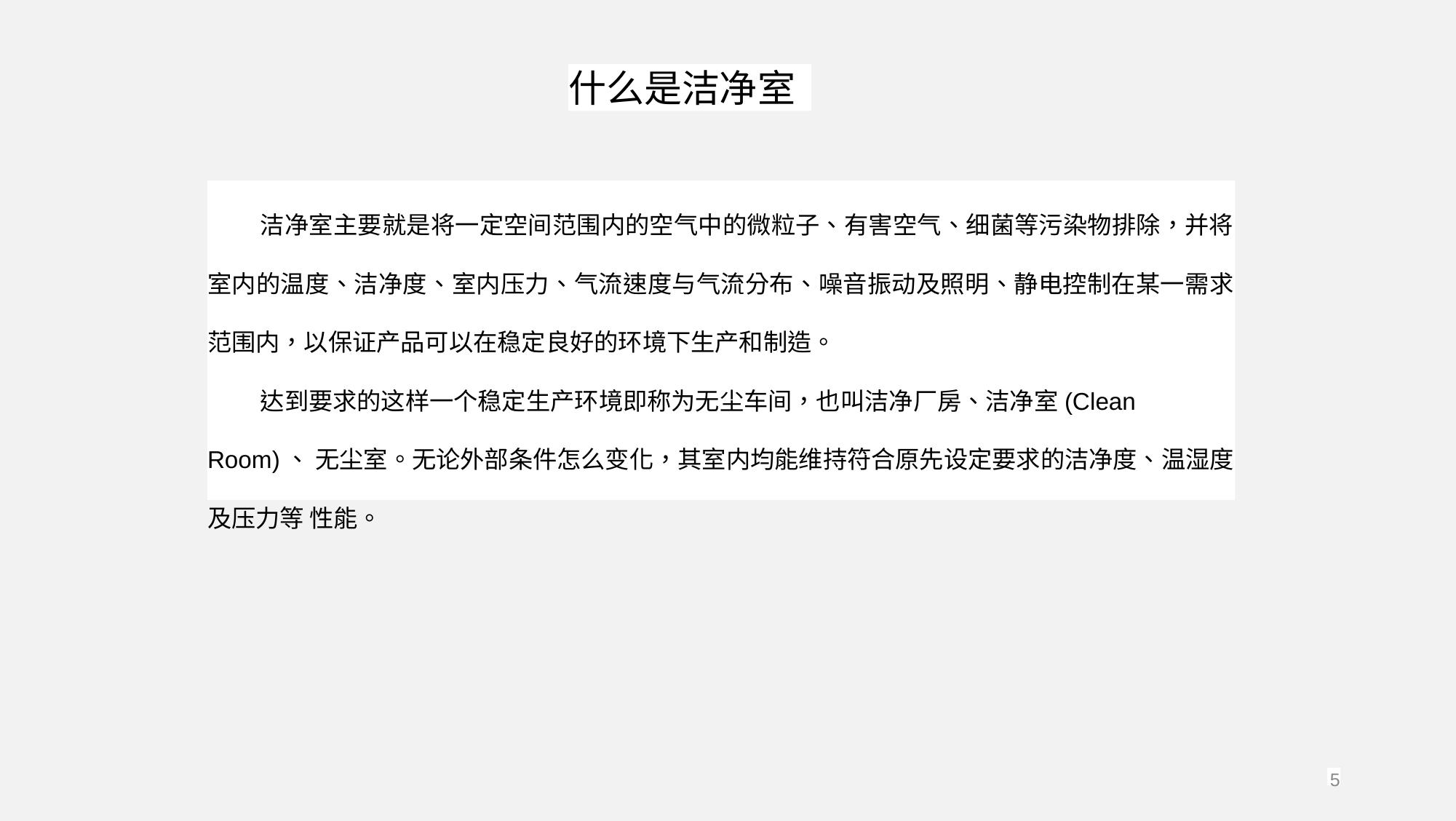

什么是洁净室
洁净室主要就是将一定空间范围内的空气中的微粒子、有害空气、细菌等污染物排除，并将 室内的温度、洁净度、室内压力、气流速度与气流分布、噪音振动及照明、静电控制在某一需求 范围内，以保证产品可以在稳定良好的环境下生产和制造。
达到要求的这样一个稳定生产环境即称为无尘车间，也叫洁净厂房、洁净室(Clean Room)、 无尘室。无论外部条件怎么变化，其室内均能维持符合原先设定要求的洁净度、温湿度及压力等 性能。
5